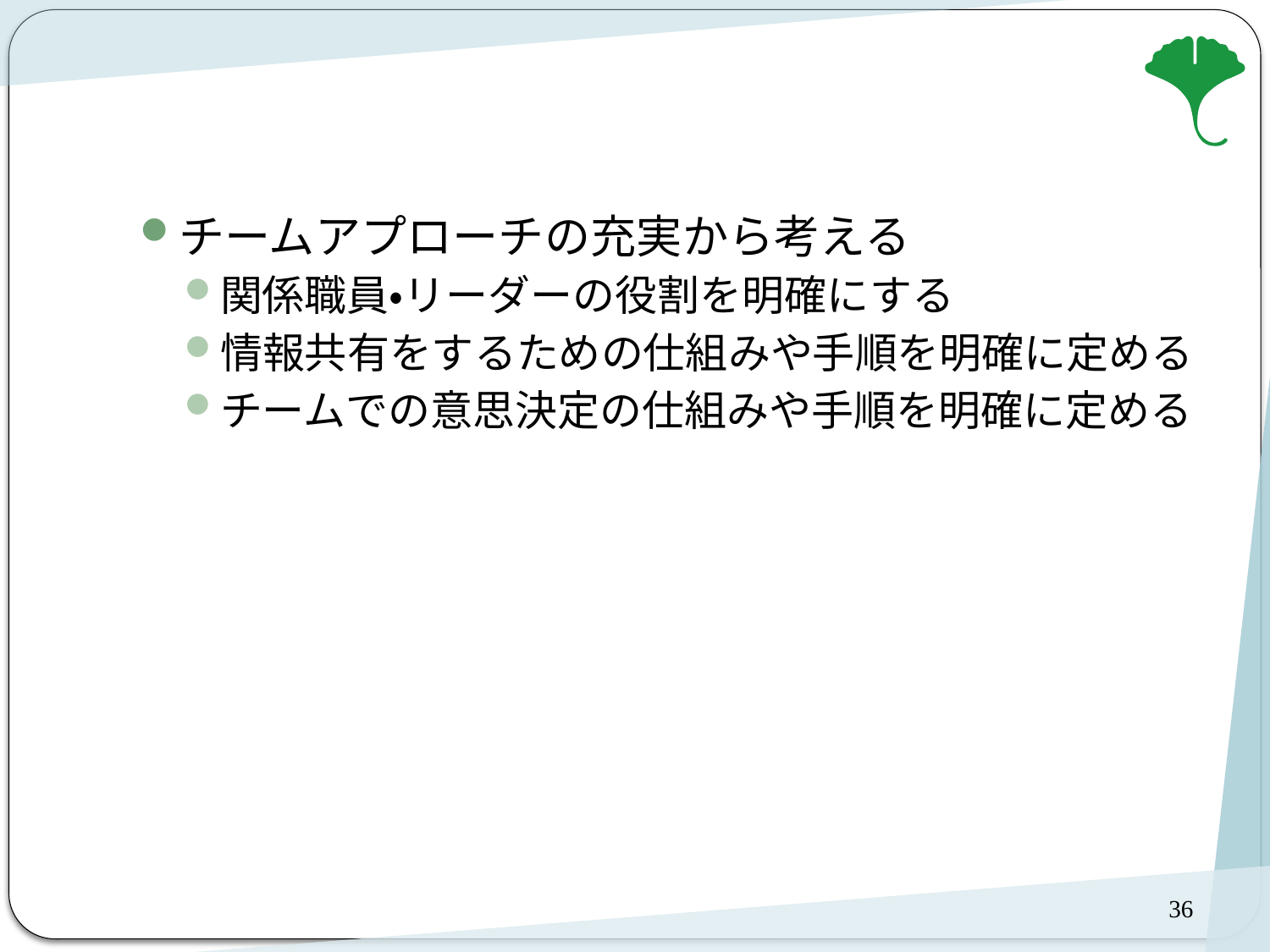

#
チームアプローチの充実から考える
関係職員・リーダーの役割を明確にする
情報共有をするための仕組みや手順を明確に定める
チームでの意思決定の仕組みや手順を明確に定める
36